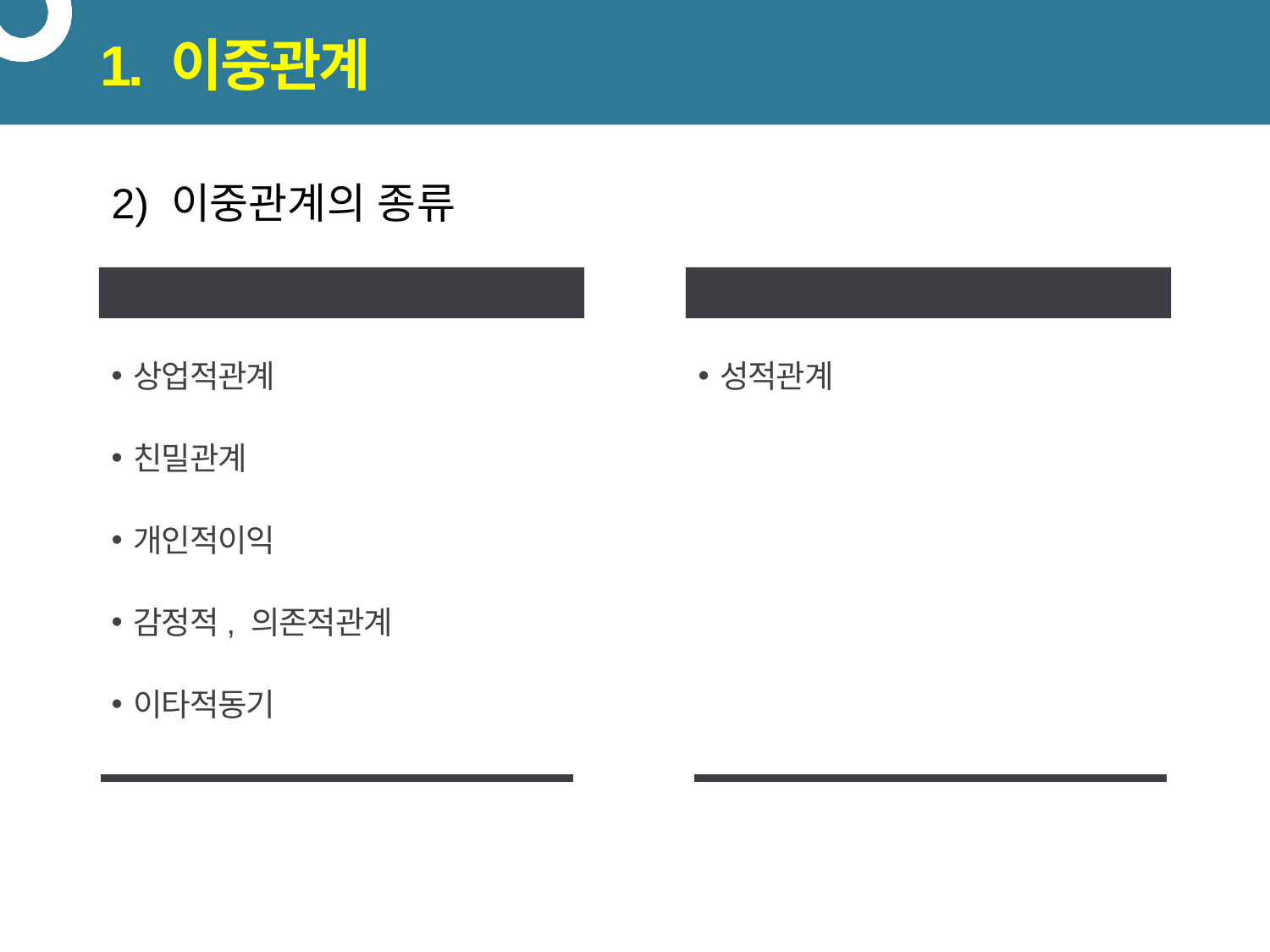

# 1. 이중관계
2) 이중관계의 종류
비성적인 이중관계
성적인 이중관계

상업적관계

친밀관계

개인적이익

감정적, 의존적관계

이타적동기

성적관계